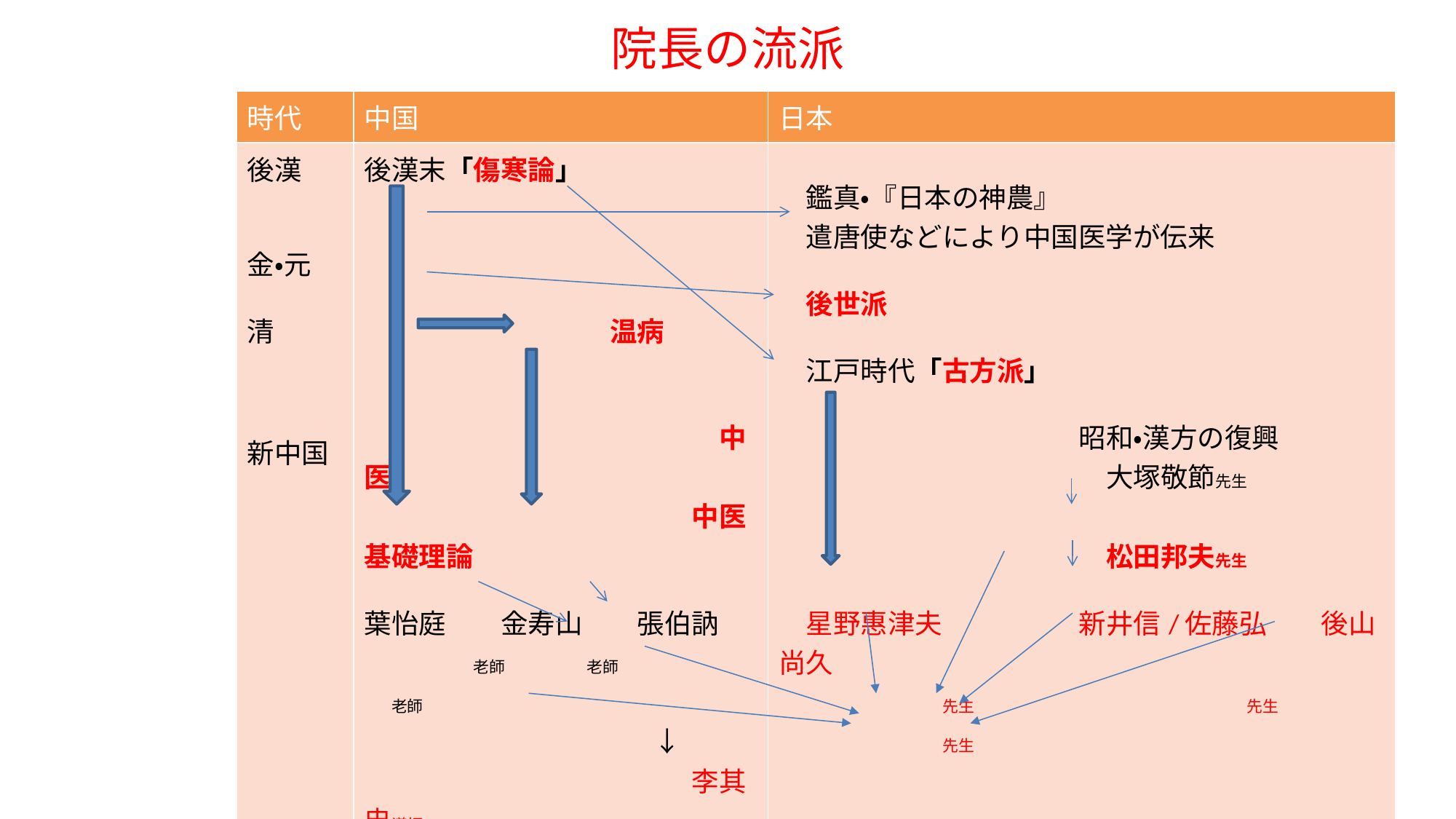

# 院長の流派
| 時代 | 中国 | 日本 |
| --- | --- | --- |
| 後漢 金・元 清 新中国 | 後漢末「傷寒論」 　　　　　　　　　　 　　　　　　　　　温病 　 　　　　　　　　　　　　　中医 　　　　　　　　　　　　中医基礎理論 葉怡庭　　金寿山　　張伯訥 　　　　老師　　　老師　　　　　　老師 　　 ↓ 　　　　　　　　　　　　李其忠導師 白氏御医 　白暁茹老師 | 鑑真・『日本の神農』 　遣唐使などにより中国医学が伝来 　後世派 　江戸時代「古方派」 　　　　　　　　　　　昭和・漢方の復興 　　　　　　　　　　　　大塚敬節先生 　　　　　　　　　　　　　　 　　　　　　　　　　　　松田邦夫先生 　星野惠津夫　　　　　新井信/佐藤弘　　後山 尚久 　　　　　　先生　　　　　　　　　　先生　　　　　　　　　先生　　　　　　　　　　　　　　　 　　　　 　　　　　静貴生 |